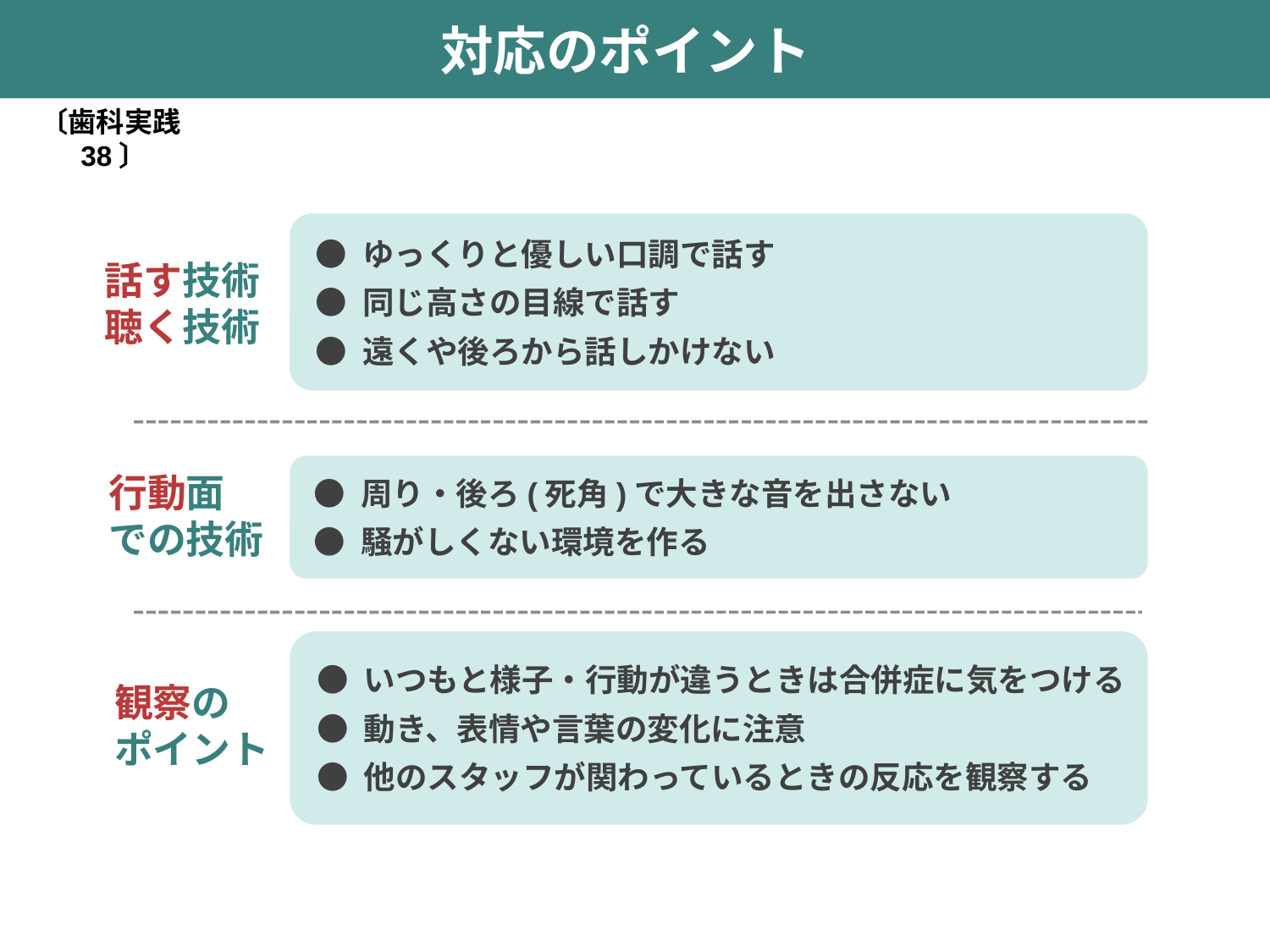

対応のポイント
〔歯科実践38〕
 ● ゆっくりと優しい口調で話す
 ● 同じ高さの目線で話す
 ● 遠くや後ろから話しかけない
  話す技術
  聴く技術
 行動面
 での技術
 ● 周り・後ろ(死角)で大きな音を出さない
 ● 騒がしくない環境を作る
 ● いつもと様子・行動が違うときは合併症に気をつける
 ● 動き、表情や言葉の変化に注意
 ● 他のスタッフが関わっているときの反応を観察する
 観察の
 ポイント